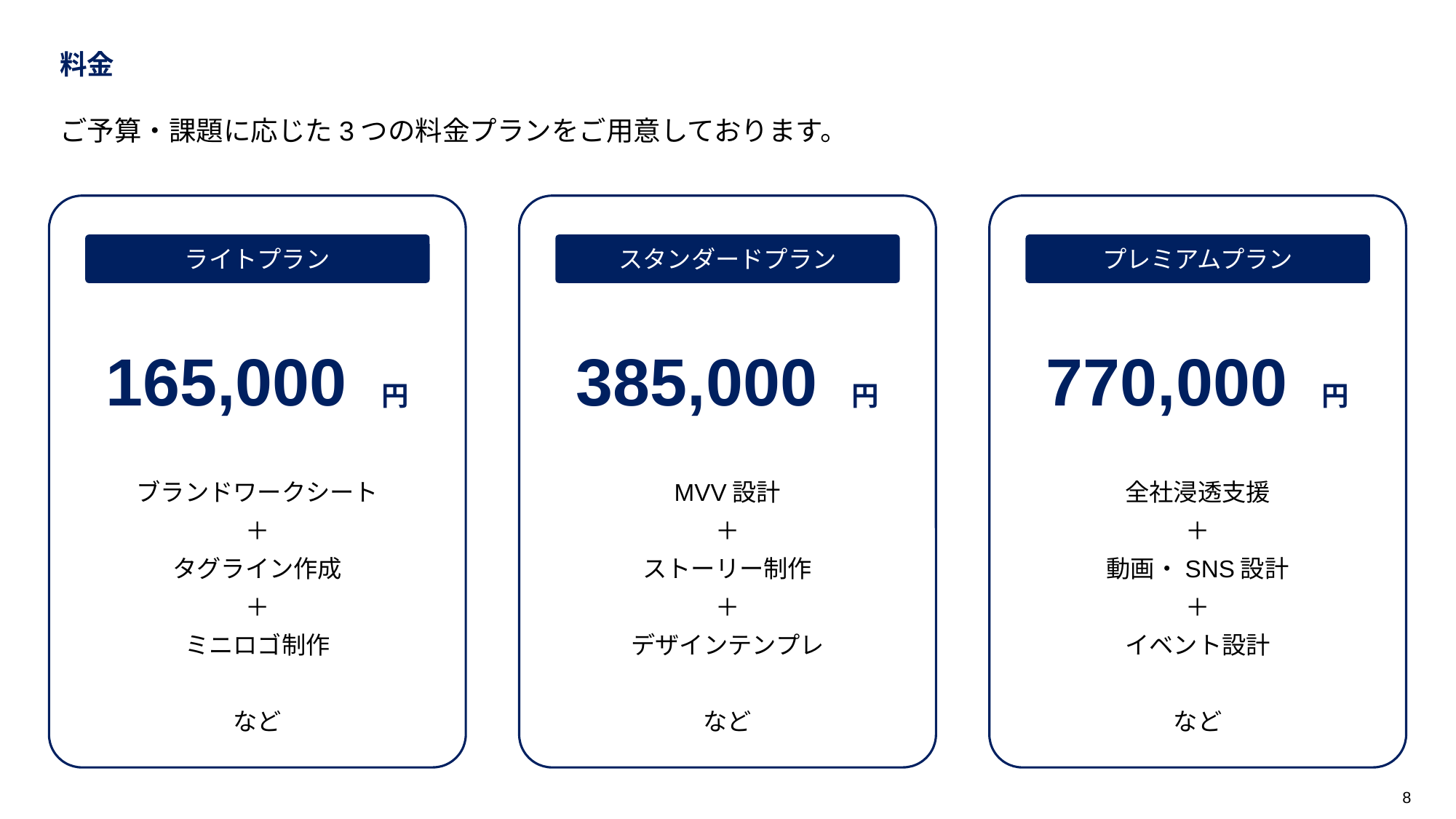

料金
ご予算・課題に応じた3つの料金プランをご用意しております。

ライトプラン
165,000 円
ブランドワークシート
＋
タグライン作成
＋
ミニロゴ制作

など

スタンダードプラン
385,000 円
MVV設計
＋
ストーリー制作
＋
デザインテンプレ

など

プレミアムプラン
770,000 円
全社浸透支援
＋
動画・SNS設計
＋
イベント設計

など
8